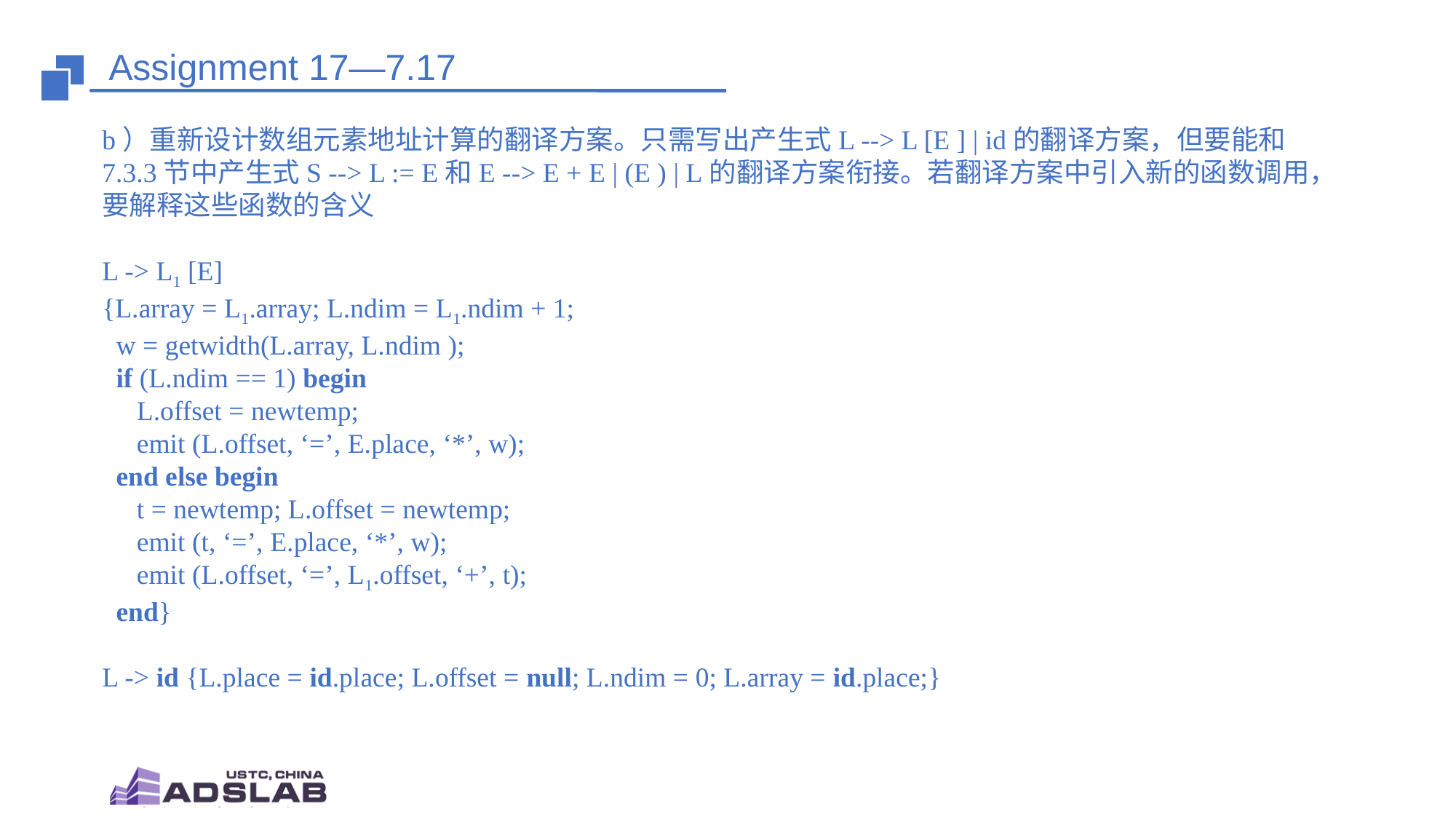

# Assignment 17—7.17

b）重新设计数组元素地址计算的翻译方案。只需写出产生式L --> L [E ] | id的翻译方案，但要能和7.3.3节中产生式S --> L := E和E --> E + E | (E ) | L的翻译方案衔接。若翻译方案中引入新的函数调用，要解释这些函数的含义

L -> L1 [E]
{L.array = L1.array; L.ndim = L1.ndim + 1;
  w = getwidth(L.array, L.ndim );
  if (L.ndim == 1) begin
     L.offset = newtemp;
     emit (L.offset, ‘=’, E.place, ‘*’, w);
  end else begin
     t = newtemp; L.offset = newtemp;
     emit (t, ‘=’, E.place, ‘*’, w);
     emit (L.offset, ‘=’, L1.offset, ‘+’, t);
  end}

L -> id {L.place = id.place; L.offset = null; L.ndim = 0; L.array = id.place;}